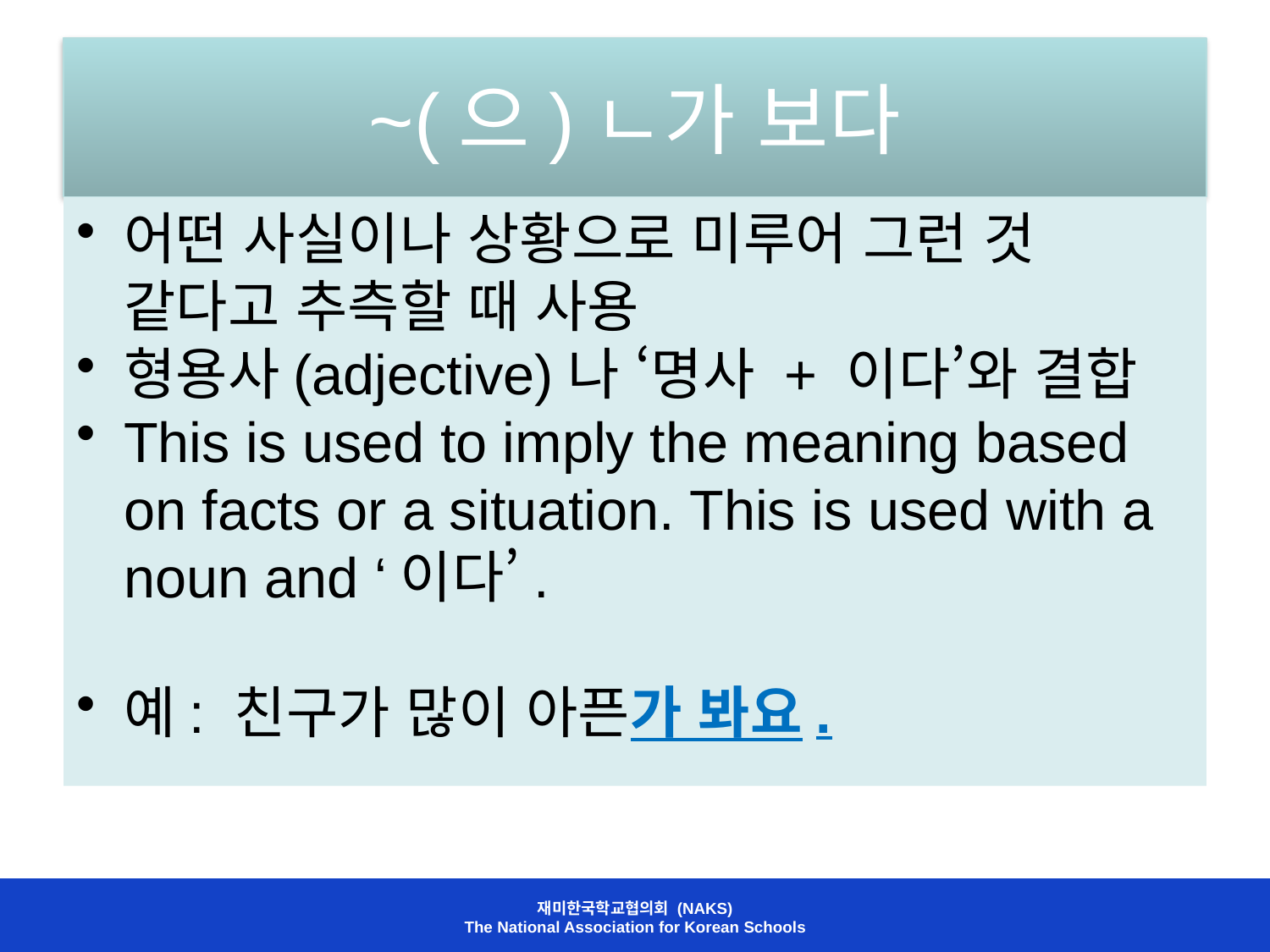

# ~(으)ㄴ가 보다
어떤 사실이나 상황으로 미루어 그런 것 같다고 추측할 때 사용
형용사(adjective)나 ‘명사 + 이다’와 결합
This is used to imply the meaning based on facts or a situation. This is used with a noun and ‘이다’.

예: 친구가 많이 아픈가 봐요.

재미한국학교협의회 (NAKS)
The National Association for Korean Schools